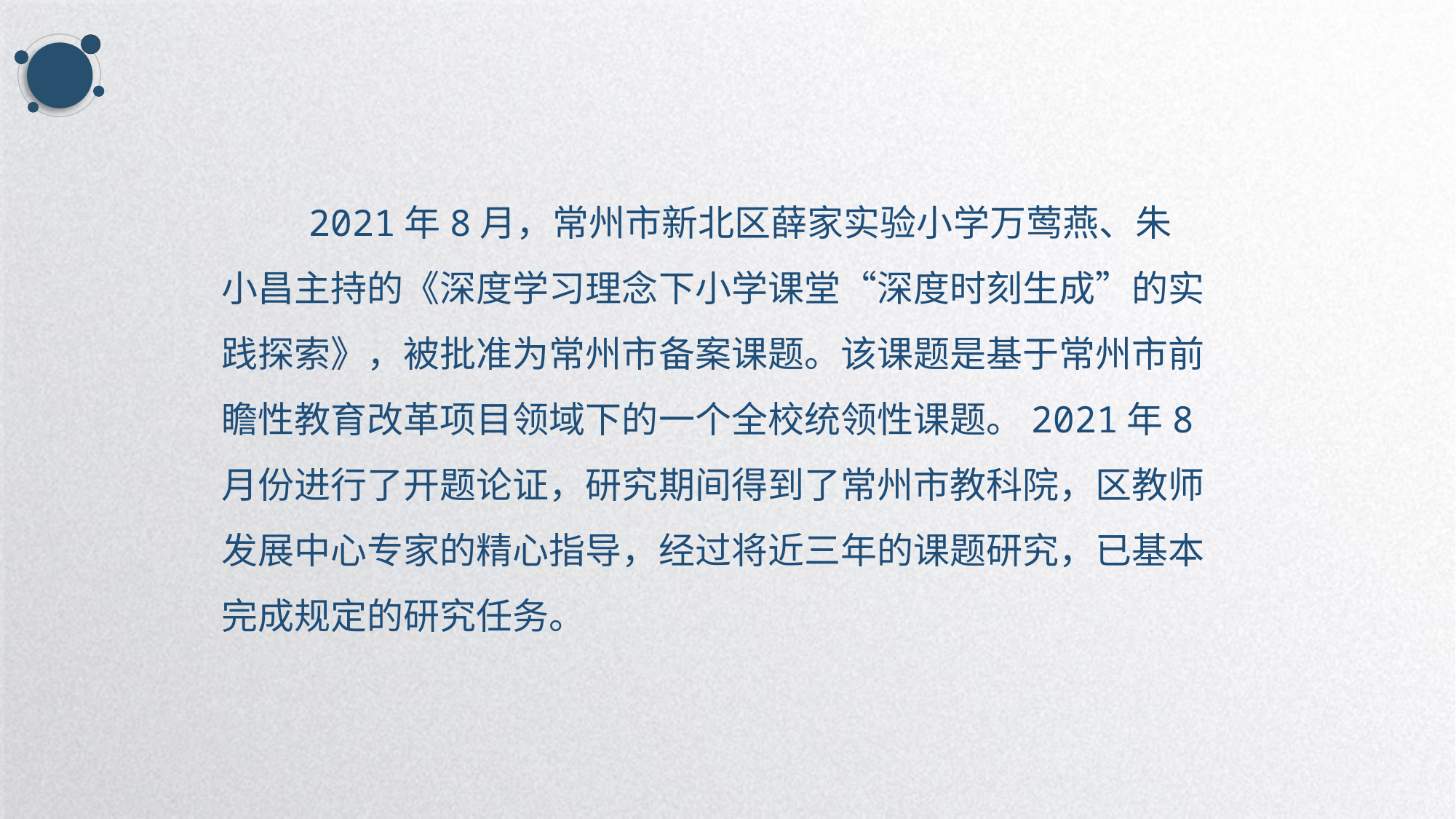

2021年8月，常州市新北区薛家实验小学万莺燕、朱小昌主持的《深度学习理念下小学课堂“深度时刻生成”的实践探索》，被批准为常州市备案课题。该课题是基于常州市前瞻性教育改革项目领域下的一个全校统领性课题。2021年8月份进行了开题论证，研究期间得到了常州市教科院，区教师发展中心专家的精心指导，经过将近三年的课题研究，已基本完成规定的研究任务。